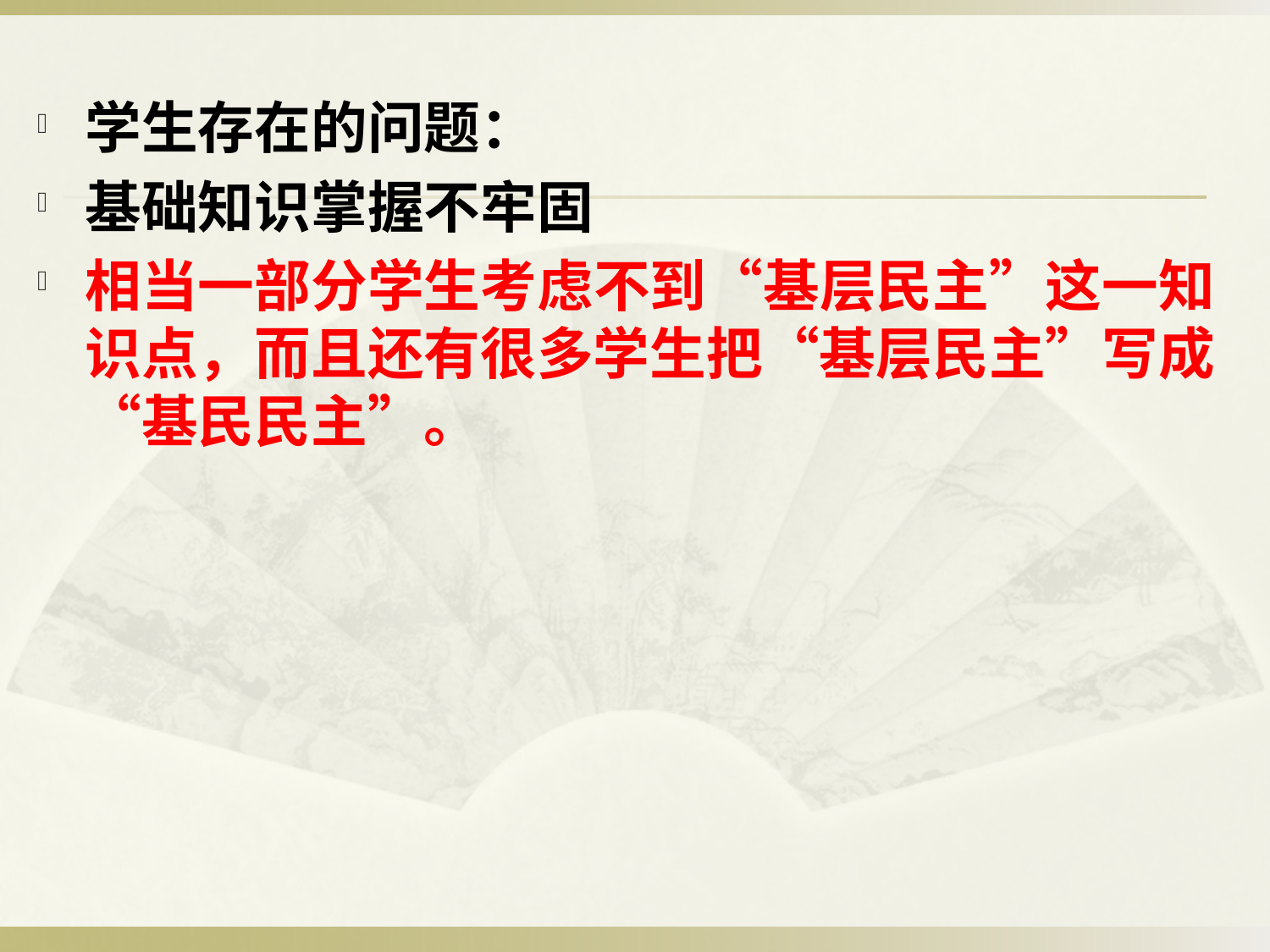

学生存在的问题：
基础知识掌握不牢固
相当一部分学生考虑不到“基层民主”这一知识点，而且还有很多学生把“基层民主”写成“基民民主”。